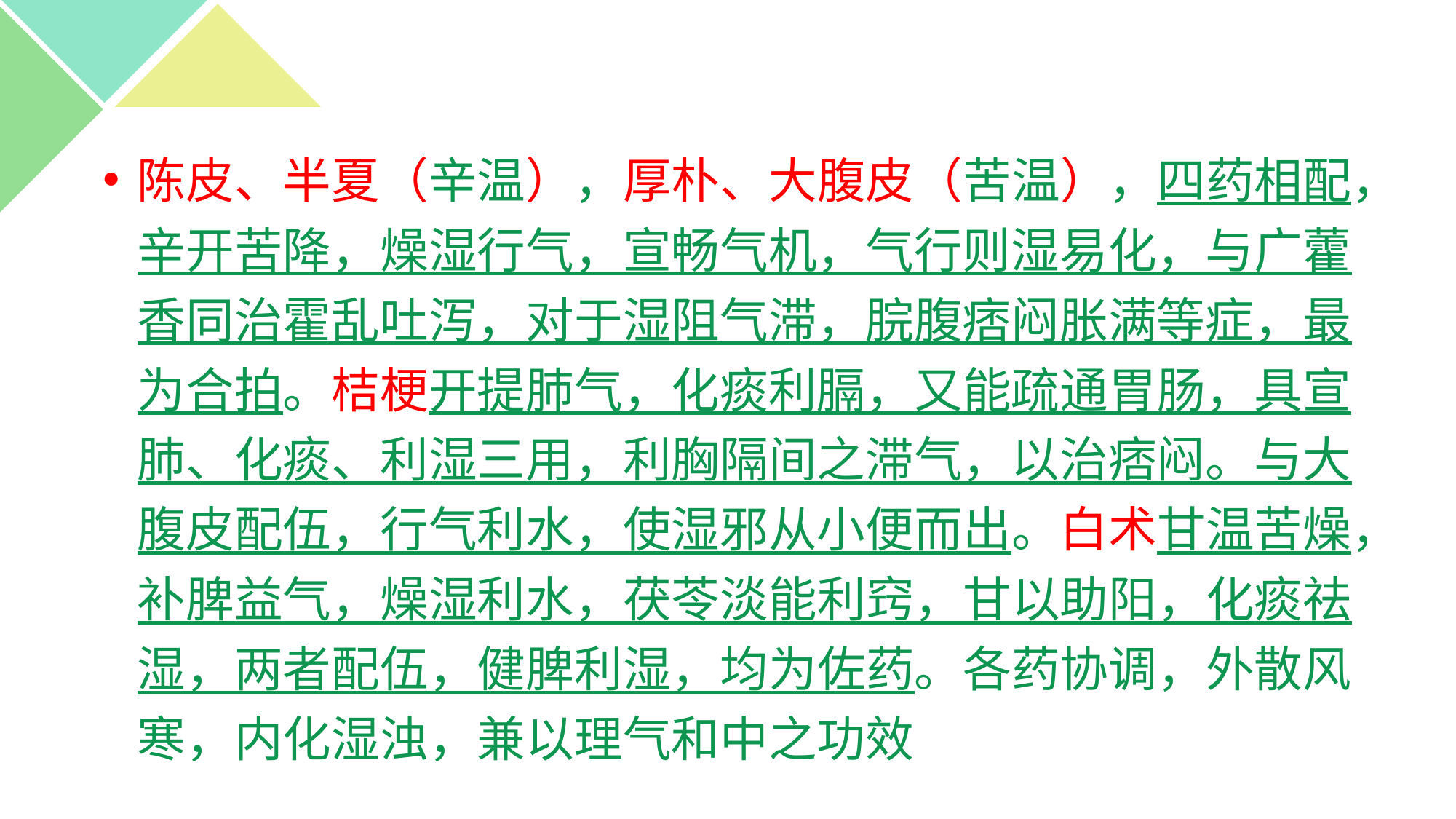

陈皮、半夏（辛温），厚朴、大腹皮（苦温），四药相配，辛开苦降，燥湿行气，宣畅气机，气行则湿易化，与广藿香同治霍乱吐泻，对于湿阻气滞，脘腹痞闷胀满等症，最为合拍。桔梗开提肺气，化痰利膈，又能疏通胃肠，具宣肺、化痰、利湿三用，利胸隔间之滞气，以治痞闷。与大腹皮配伍，行气利水，使湿邪从小便而出。白术甘温苦燥，补脾益气，燥湿利水，茯苓淡能利窍，甘以助阳，化痰祛湿，两者配伍，健脾利湿，均为佐药。各药协调，外散风寒，内化湿浊，兼以理气和中之功效